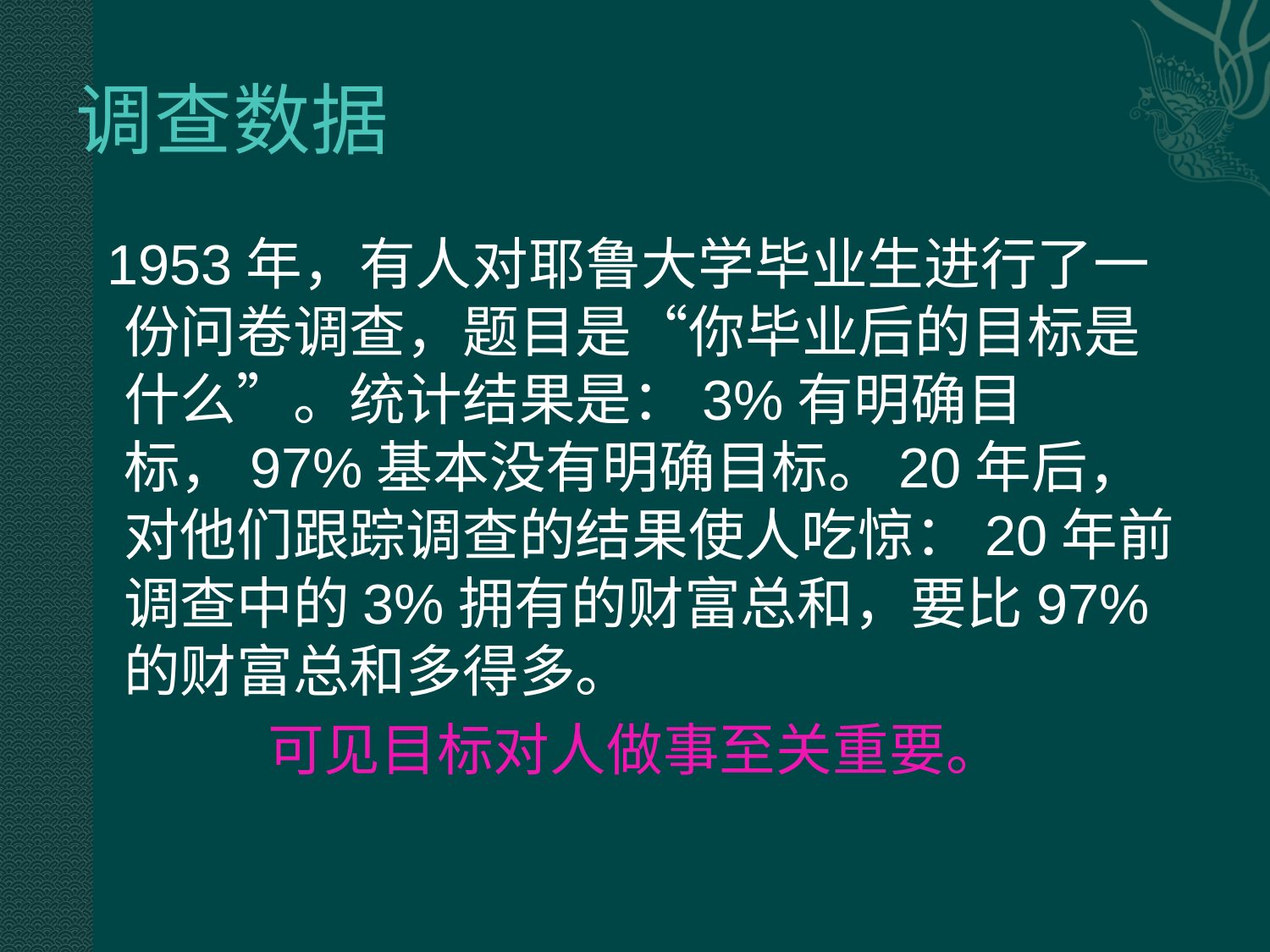

# 调查数据
  1953年，有人对耶鲁大学毕业生进行了一份问卷调查，题目是“你毕业后的目标是什么”。统计结果是：3%有明确目标，97%基本没有明确目标。20年后，对他们跟踪调查的结果使人吃惊：20年前调查中的3%拥有的财富总和，要比97%的财富总和多得多。
可见目标对人做事至关重要。